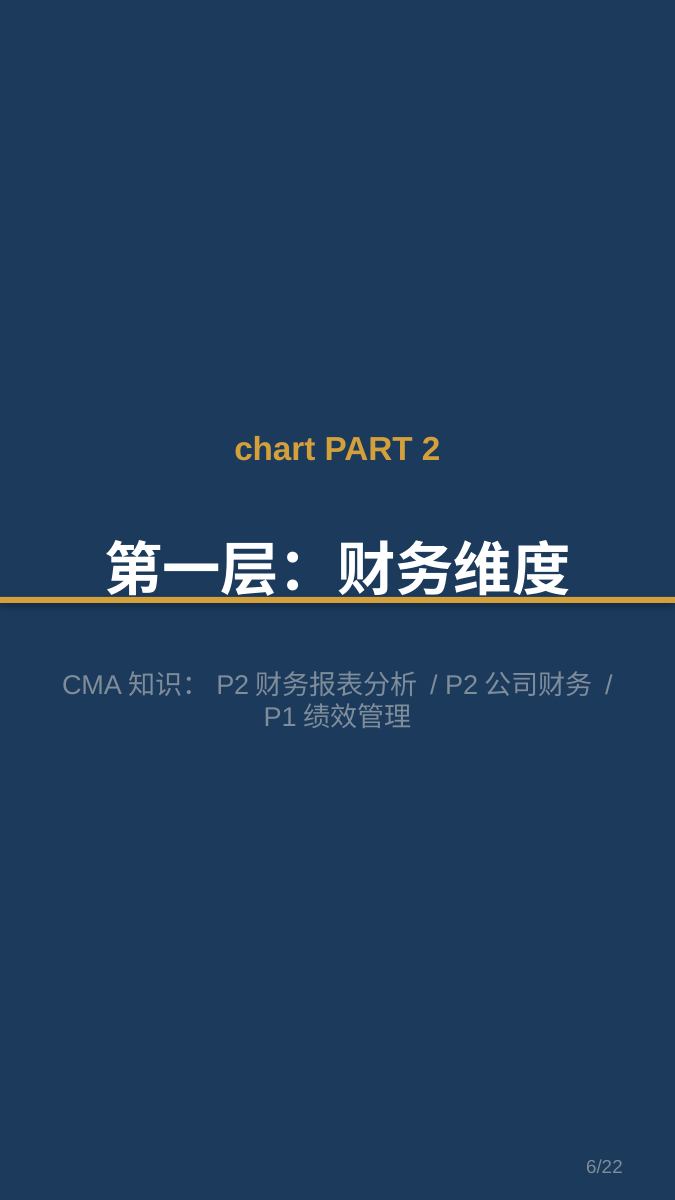

chart PART 2
第一层：财务维度

CMA知识：P2财务报表分析 / P2公司财务 / P1绩效管理
6/22